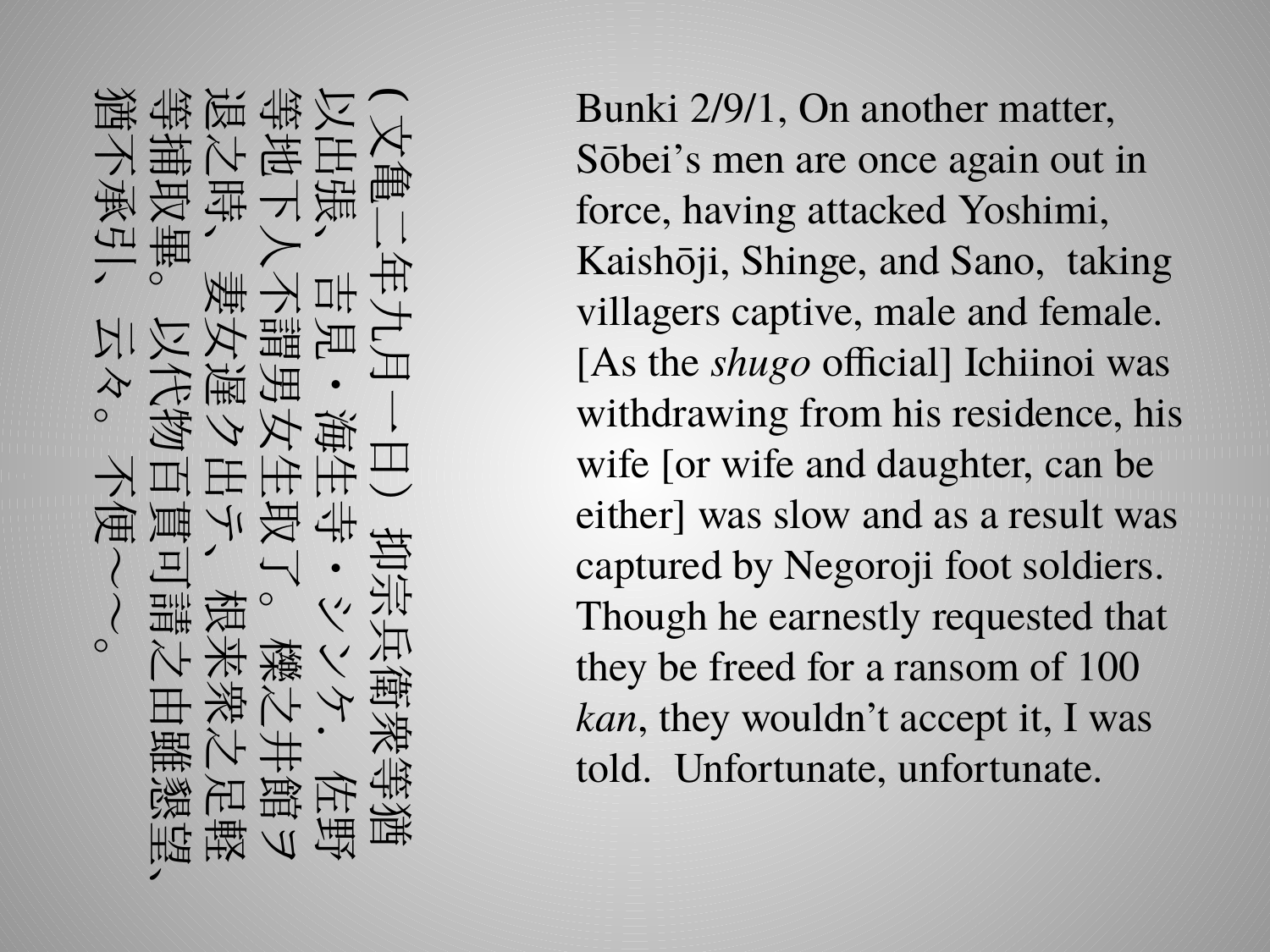

(文亀二年九月一日）抑宗兵衛衆等猶以出張、吉見・海生寺・シンケ．佐野等地下人不謂男女生取了。櫟之井館ヲ退之時、妻女遅ク出テ、根来衆之足軽等捕取畢。以代物百貫可請之由雖懇望、猶不承引、云々。不便〜〜。
Bunki 2/9/1, On another matter, Sōbei’s men are once again out in force, having attacked Yoshimi, Kaishōji, Shinge, and Sano,  taking villagers captive, male and female.  [As the shugo official] Ichiinoi was withdrawing from his residence, his wife [or wife and daughter, can be either] was slow and as a result was captured by Negoroji foot soldiers.  Though he earnestly requested that they be freed for a ransom of 100 kan, they wouldn’t accept it, I was told.  Unfortunate, unfortunate.